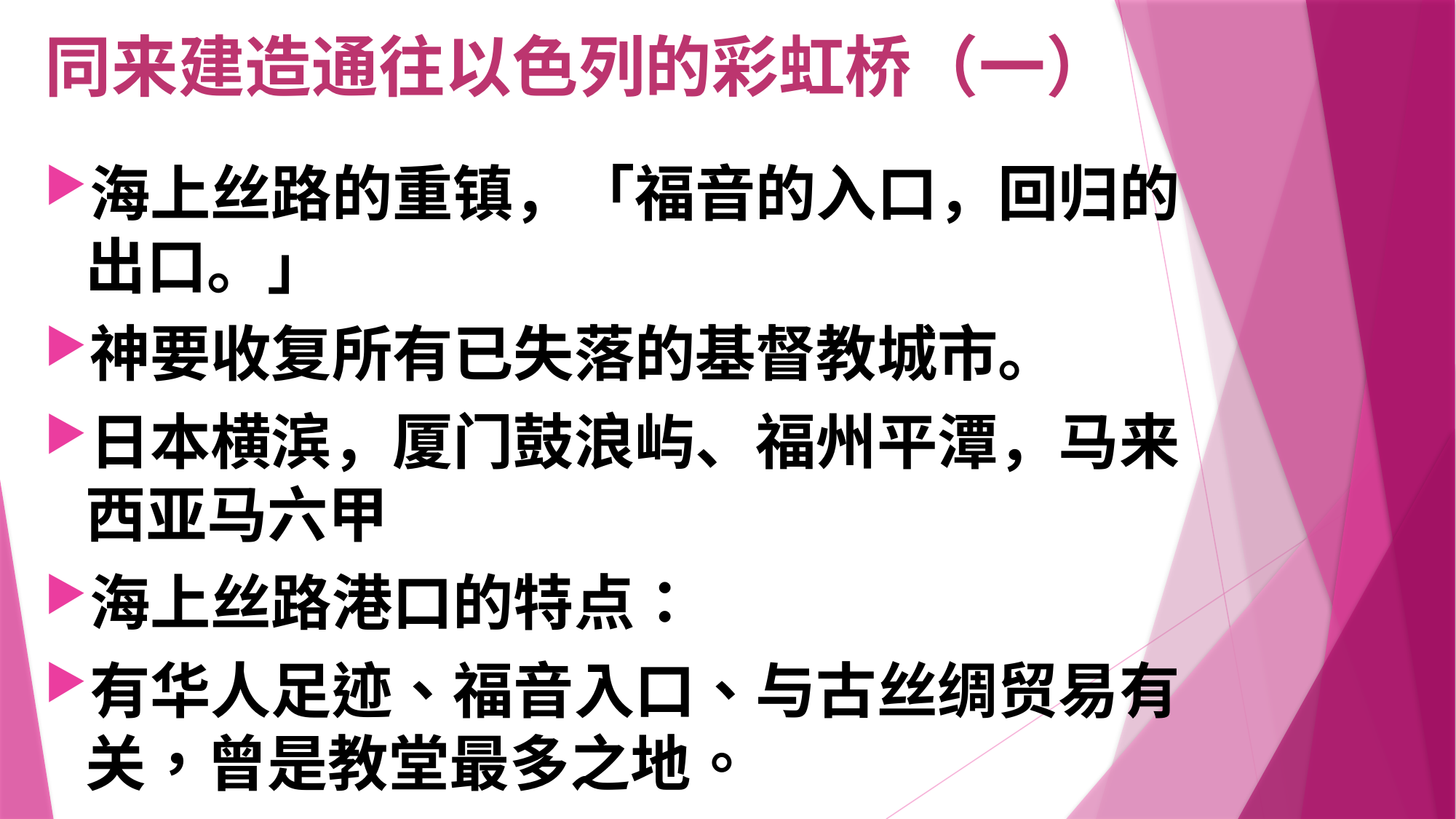

# 同来建造通往以色列的彩虹桥（一）
海上丝路的重镇，「福音的入口，回归的出口。」
神要收复所有已失落的基督教城市。
日本横滨，厦门鼓浪屿、福州平潭，马来西亚马六甲
海上丝路港口的特点：
有华人足迹、福音入口、与古丝绸贸易有关，曾是教堂最多之地。